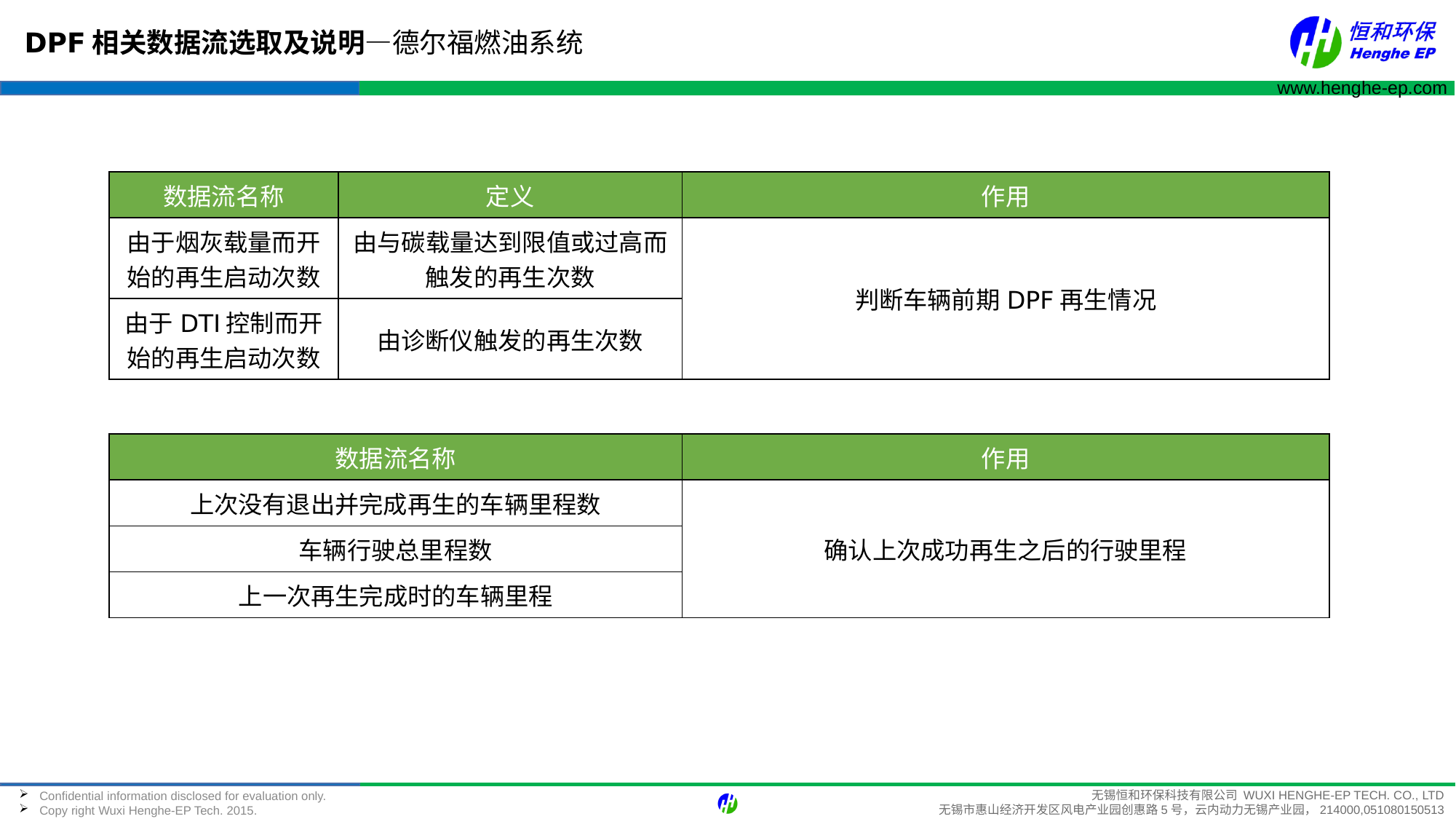

DPF相关数据流选取及说明—德尔福燃油系统
| 数据流名称 | 定义 | 作用 |
| --- | --- | --- |
| 由于烟灰载量而开始的再生启动次数 | 由与碳载量达到限值或过高而触发的再生次数 | 判断车辆前期DPF再生情况 |
| 由于DTI控制而开始的再生启动次数 | 由诊断仪触发的再生次数 |  |
| 数据流名称 | 作用 |
| --- | --- |
| 上次没有退出并完成再生的车辆里程数 | 确认上次成功再生之后的行驶里程 |
| 车辆行驶总里程数 |  |
| 上一次再生完成时的车辆里程 |  |